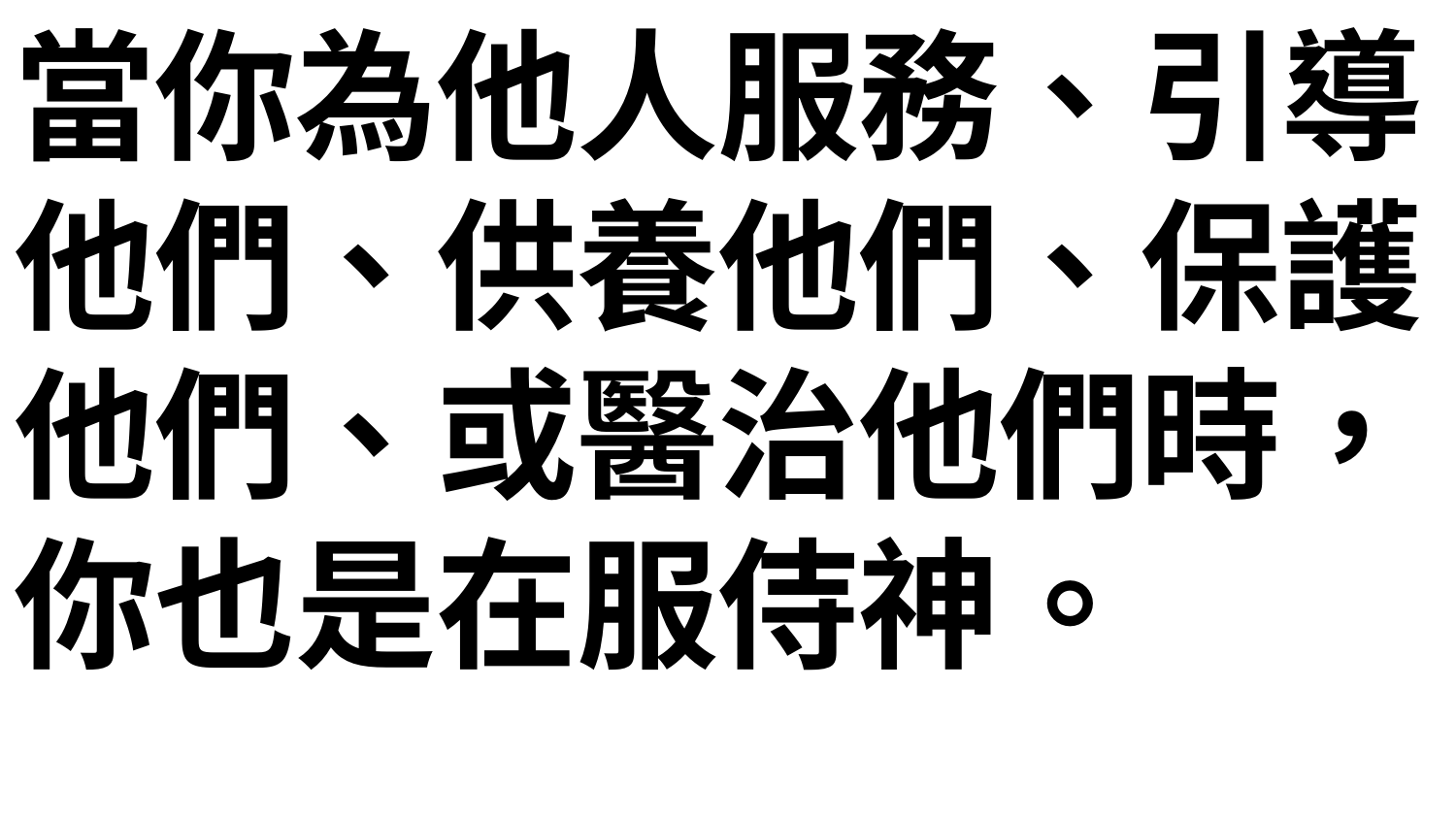

當你為他人服務、引導他們、供養他們、保護他們、或醫治他們時，你也是在服侍神。